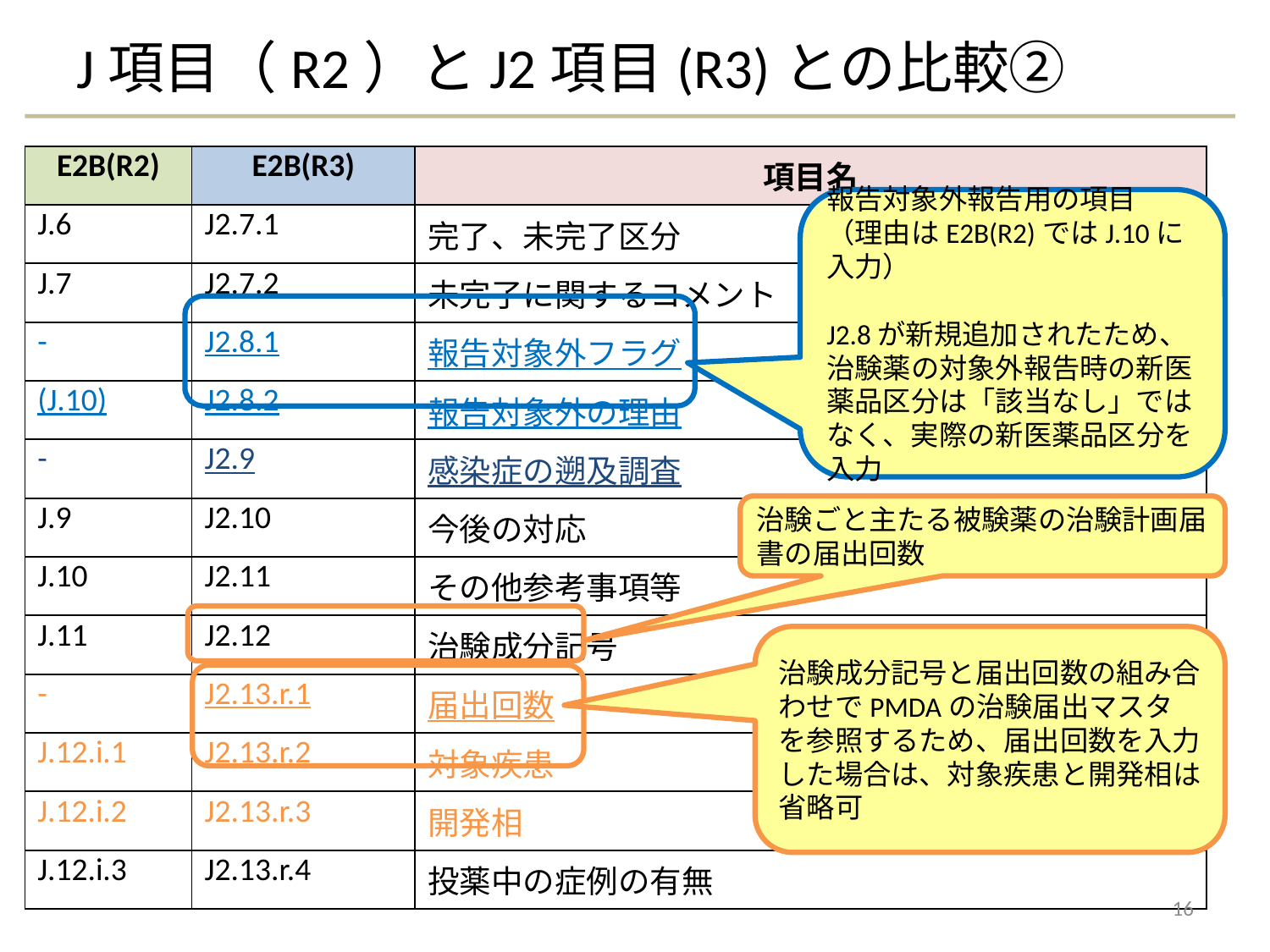

J項目（R2）とJ2項目(R3)との比較②

| E2B(R2) | E2B(R3) | 項目名 |
| --- | --- | --- |
| J.6 | J2.7.1 | 完了、未完了区分 |
| J.7 | J2.7.2 | 未完了に関するコメント |
| - | J2.8.1 | 報告対象外フラグ |
| (J.10) | J2.8.2 | 報告対象外の理由 |
| - | J2.9 | 感染症の遡及調査 |
| J.9 | J2.10 | 今後の対応 |
| J.10 | J2.11 | その他参考事項等 |
| J.11 | J2.12 | 治験成分記号 |
| - | J2.13.r.1 | 届出回数 |
| J.12.i.1 | J2.13.r.2 | 対象疾患 |
| J.12.i.2 | J2.13.r.3 | 開発相 |
| J.12.i.3 | J2.13.r.4 | 投薬中の症例の有無 |
報告対象外報告用の項目
（理由はE2B(R2)ではJ.10に入力）

J2.8が新規追加されたため、治験薬の対象外報告時の新医薬品区分は「該当なし」ではなく、実際の新医薬品区分を入力

治験ごと主たる被験薬の治験計画届書の届出回数

治験成分記号と届出回数の組み合わせでPMDAの治験届出マスタを参照するため、届出回数を入力した場合は、対象疾患と開発相は省略可

16